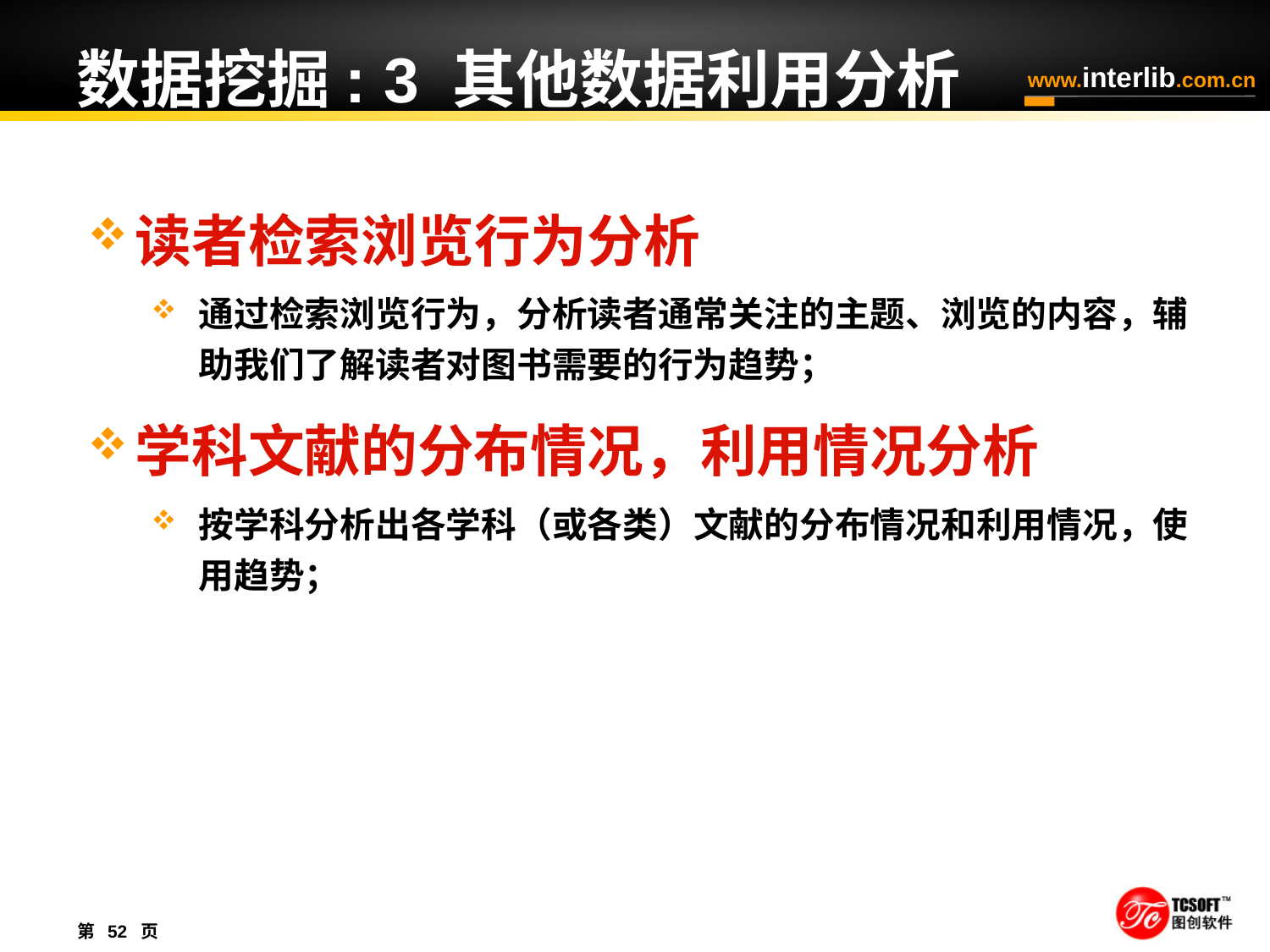

# 数据挖掘: 3 其他数据利用分析

读者检索浏览行为分析
通过检索浏览行为，分析读者通常关注的主题、浏览的内容，辅助我们了解读者对图书需要的行为趋势；
学科文献的分布情况，利用情况分析
按学科分析出各学科（或各类）文献的分布情况和利用情况，使用趋势；